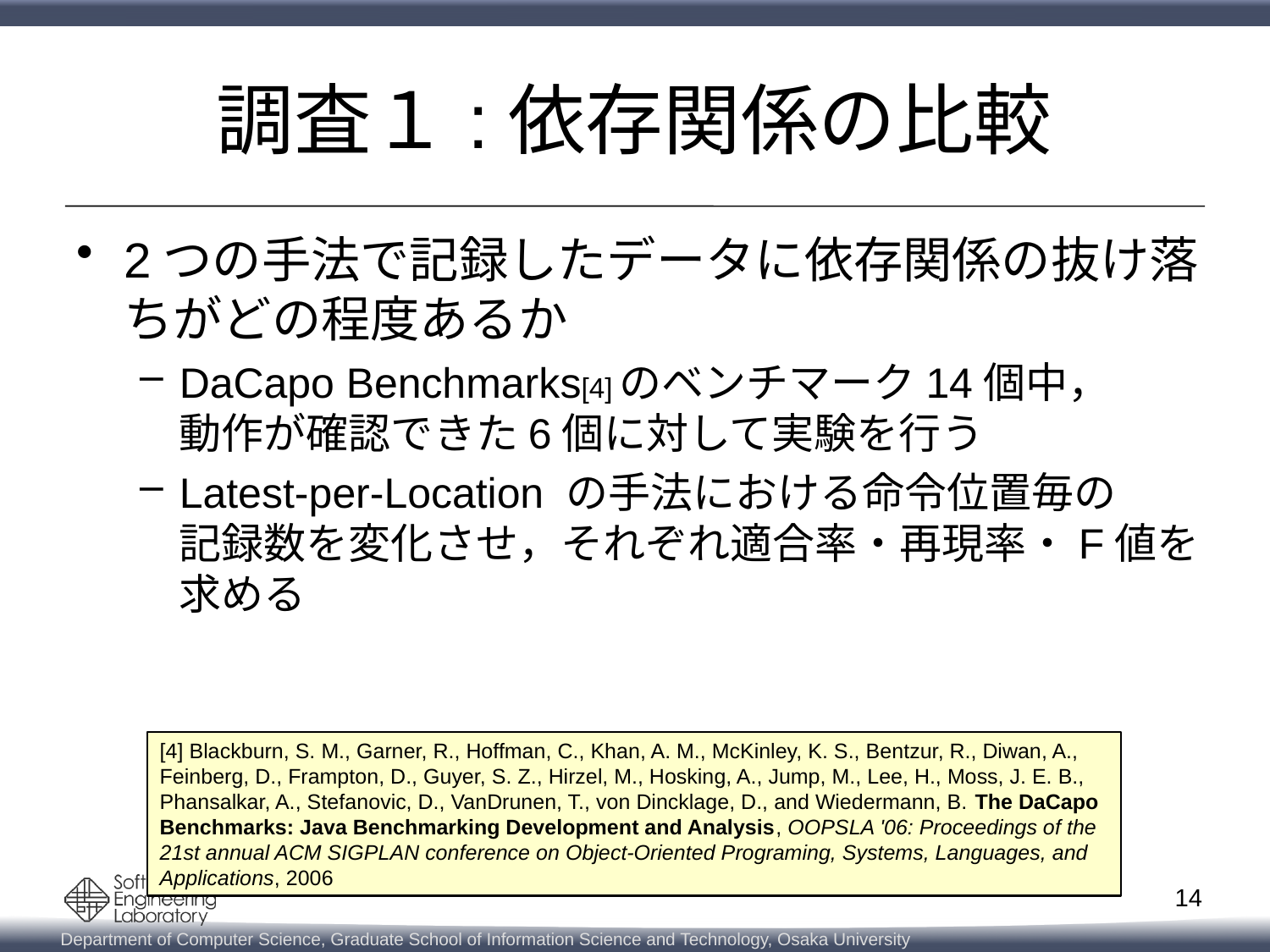

# 調査１:依存関係の比較
2つの手法で記録したデータに依存関係の抜け落ちがどの程度あるか
DaCapo Benchmarks[4]のベンチマーク14個中，
動作が確認できた6個に対して実験を行う
Latest-per-Location の手法における命令位置毎の
記録数を変化させ，それぞれ適合率・再現率・F値を求める

[4] Blackburn, S. M., Garner, R., Hoffman, C., Khan, A. M., McKinley, K. S., Bentzur, R., Diwan, A., Feinberg, D., Frampton, D., Guyer, S. Z., Hirzel, M., Hosking, A., Jump, M., Lee, H., Moss, J. E. B., Phansalkar, A., Stefanovic, D., VanDrunen, T., von Dincklage, D., and Wiedermann, B. The DaCapo Benchmarks: Java Benchmarking Development and Analysis, OOPSLA '06: Proceedings of the 21st annual ACM SIGPLAN conference on Object-Oriented Programing, Systems, Languages, and Applications, 2006
14